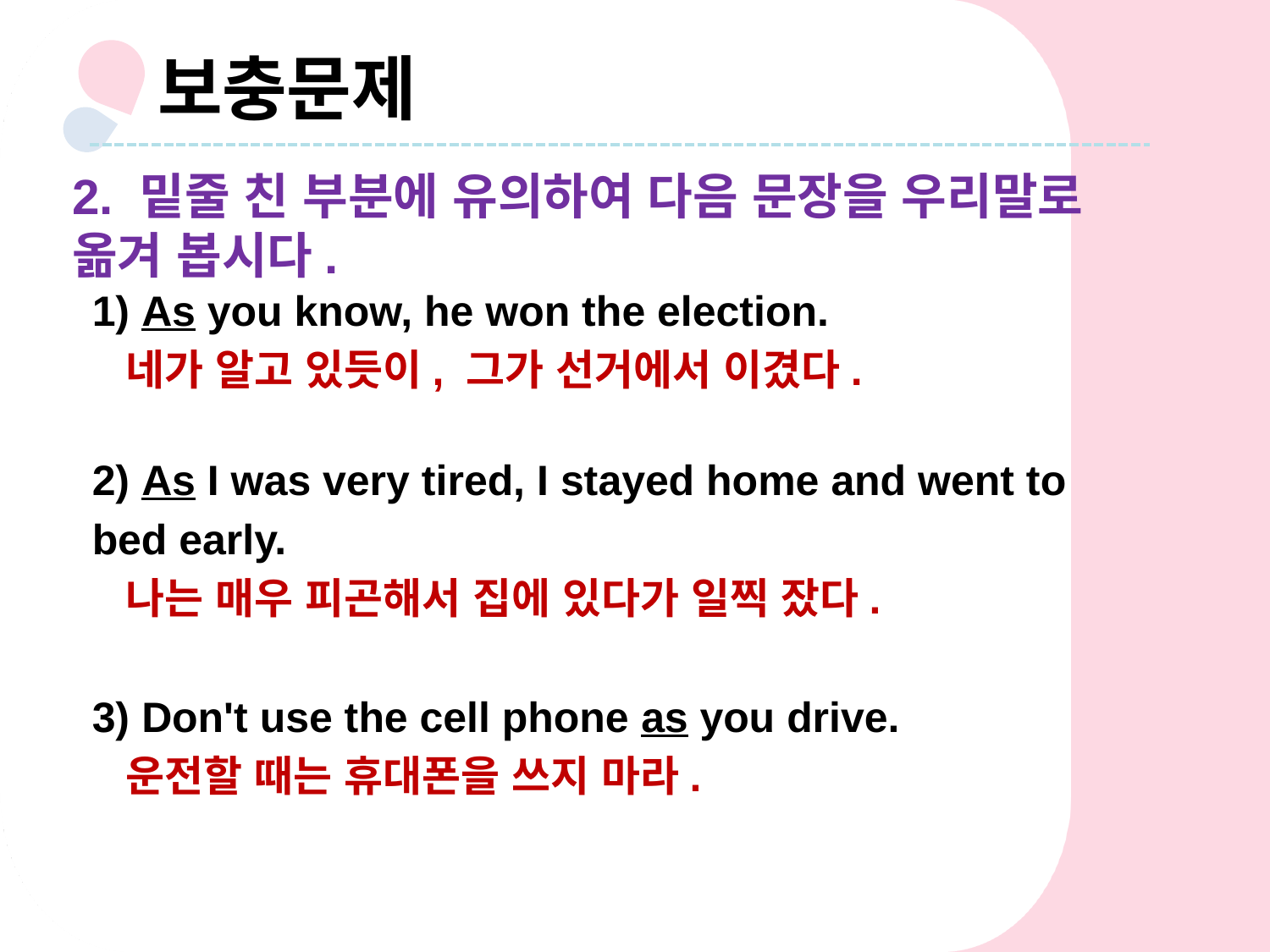

보충문제
2. 밑줄 친 부분에 유의하여 다음 문장을 우리말로 옮겨 봅시다.
1) As you know, he won the election.
  네가 알고 있듯이, 그가 선거에서 이겼다.
2) As I was very tired, I stayed home and went to
bed early.
  나는 매우 피곤해서 집에 있다가 일찍 잤다.

3) Don't use the cell phone as you drive.
  운전할 때는 휴대폰을 쓰지 마라.